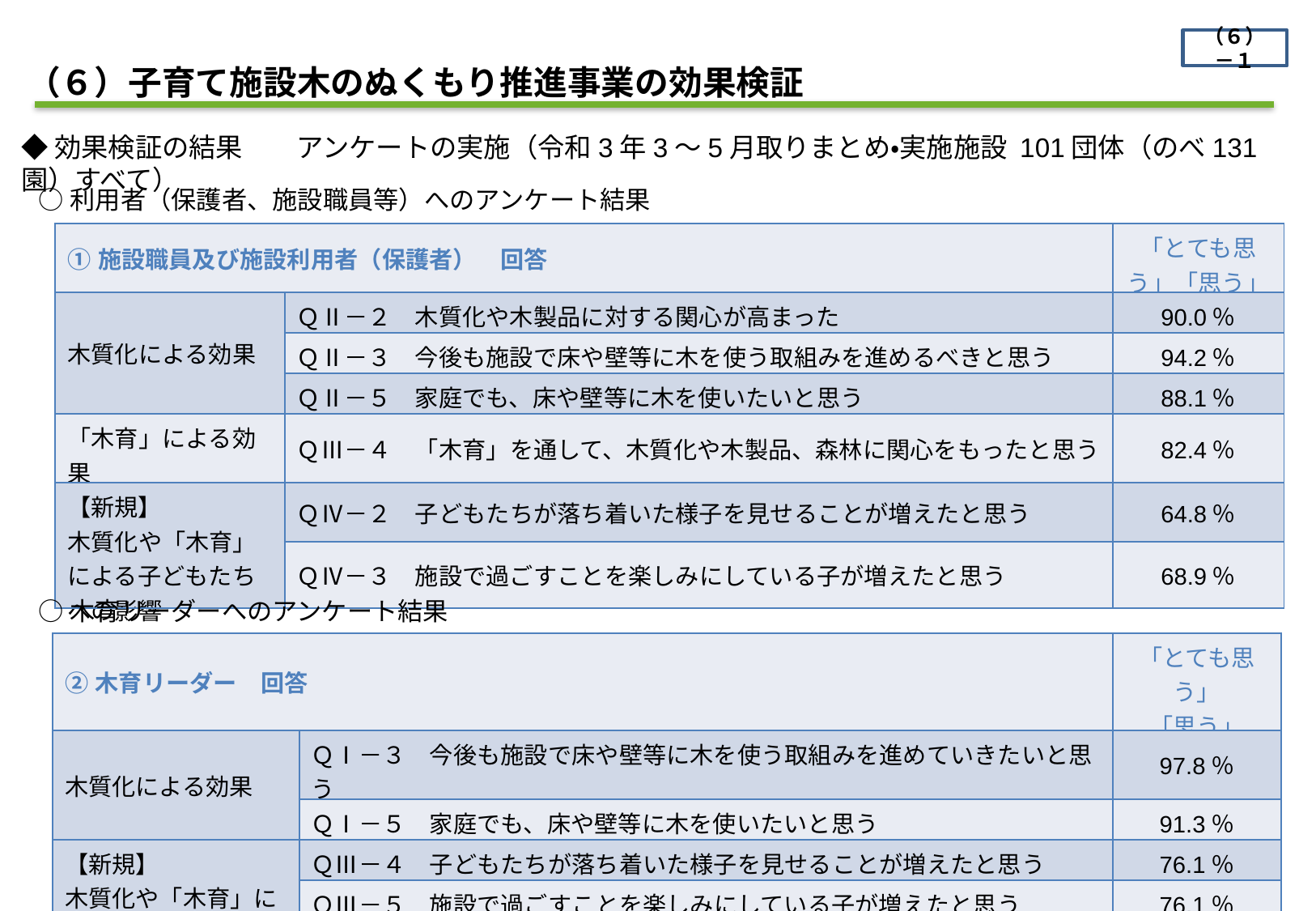

（６）－１
（６）子育て施設木のぬくもり推進事業の効果検証
◆効果検証の結果　　アンケートの実施（令和3年3～5月取りまとめ・実施施設 101団体（のべ131園）すべて）
○利用者（保護者、施設職員等）へのアンケート結果
| ①施設職員及び施設利用者（保護者）　回答 |  | 「とても思う」「思う」 |
| --- | --- | --- |
| 木質化による効果 | ＱⅡ－２　木質化や木製品に対する関心が高まった | 90.0％ |
|  | ＱⅡ－３　今後も施設で床や壁等に木を使う取組みを進めるべきと思う | 94.2％ |
|  | ＱⅡ－５　家庭でも、床や壁等に木を使いたいと思う | 88.1％ |
| 「木育」による効果 | ＱⅢ－４　「木育」を通して、木質化や木製品、森林に関心をもったと思う | 82.4％ |
| 【新規】 木質化や「木育」による子どもたちへの影響 | ＱⅣ－２　子どもたちが落ち着いた様子を見せることが増えたと思う | 64.8％ |
|  | ＱⅣ－３　施設で過ごすことを楽しみにしている子が増えたと思う | 68.9％ |
○木育リーダーへのアンケート結果
| ②木育リーダー　回答 |  | 「とても思う」 「思う」 |
| --- | --- | --- |
| 木質化による効果 | ＱⅠ－３　今後も施設で床や壁等に木を使う取組みを進めていきたいと思う | 97.8％ |
|  | ＱⅠ－５　家庭でも、床や壁等に木を使いたいと思う | 91.3％ |
| 【新規】 木質化や「木育」による子どもたちへの影響 | ＱⅢ－４　子どもたちが落ち着いた様子を見せることが増えたと思う | 76.1％ |
|  | ＱⅢ－５　施設で過ごすことを楽しみにしている子が増えたと思う | 76.1％ |
|  | ＱⅢ－６　木材や森林に子どもたちが興味・関心を抱くようになったと思う | 67.4％ |